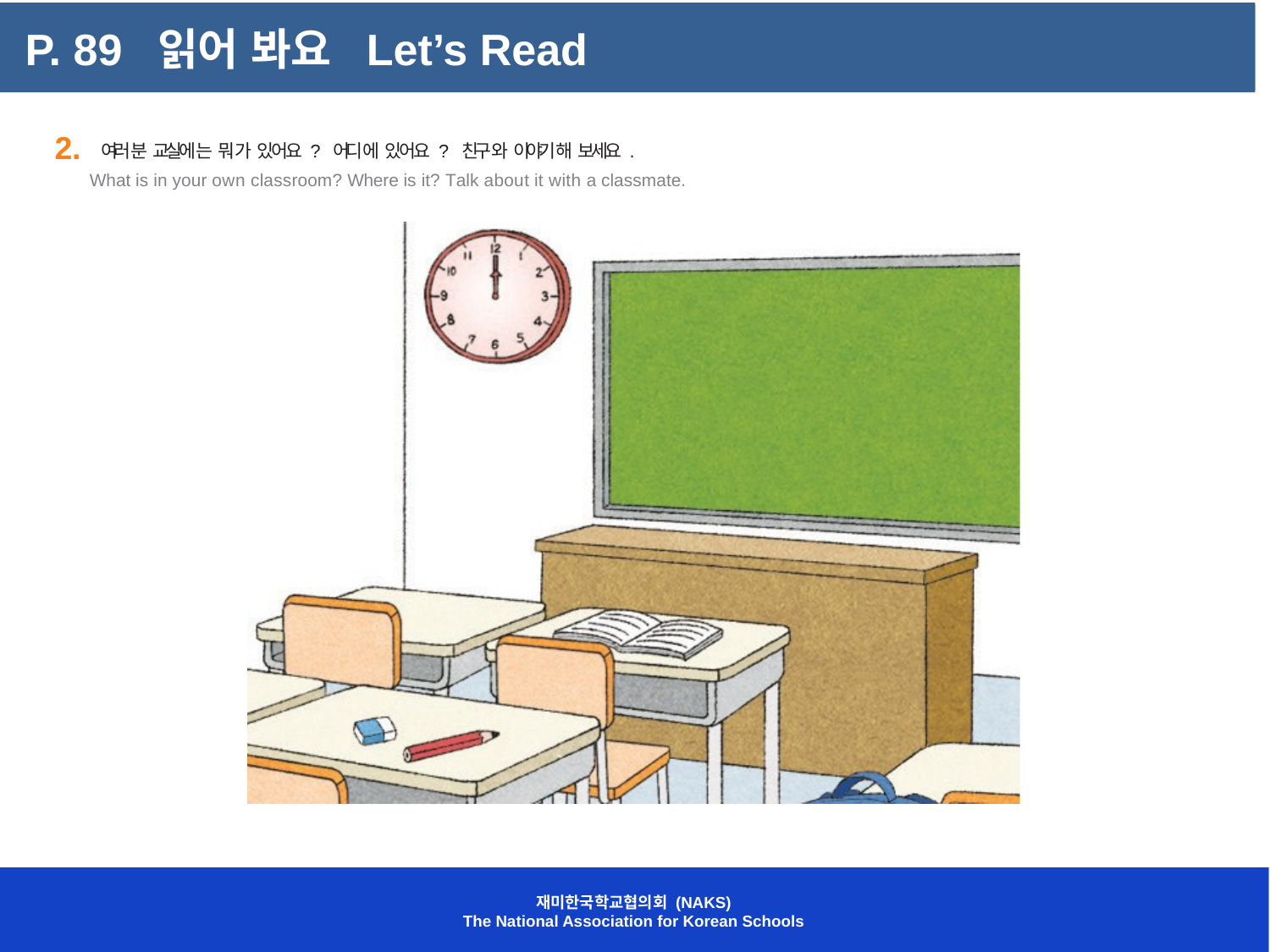

P. 89  읽어 봐요  Let’s Read
2. 여러분 교실에는 뭐가 있어요? 어디에 있어요? 친구와 이야기해 보세요.
What is in your own classroom? Where is it? Talk about it with a classmate.

재미한국학교협의회 (NAKS)
The National Association for Korean Schools